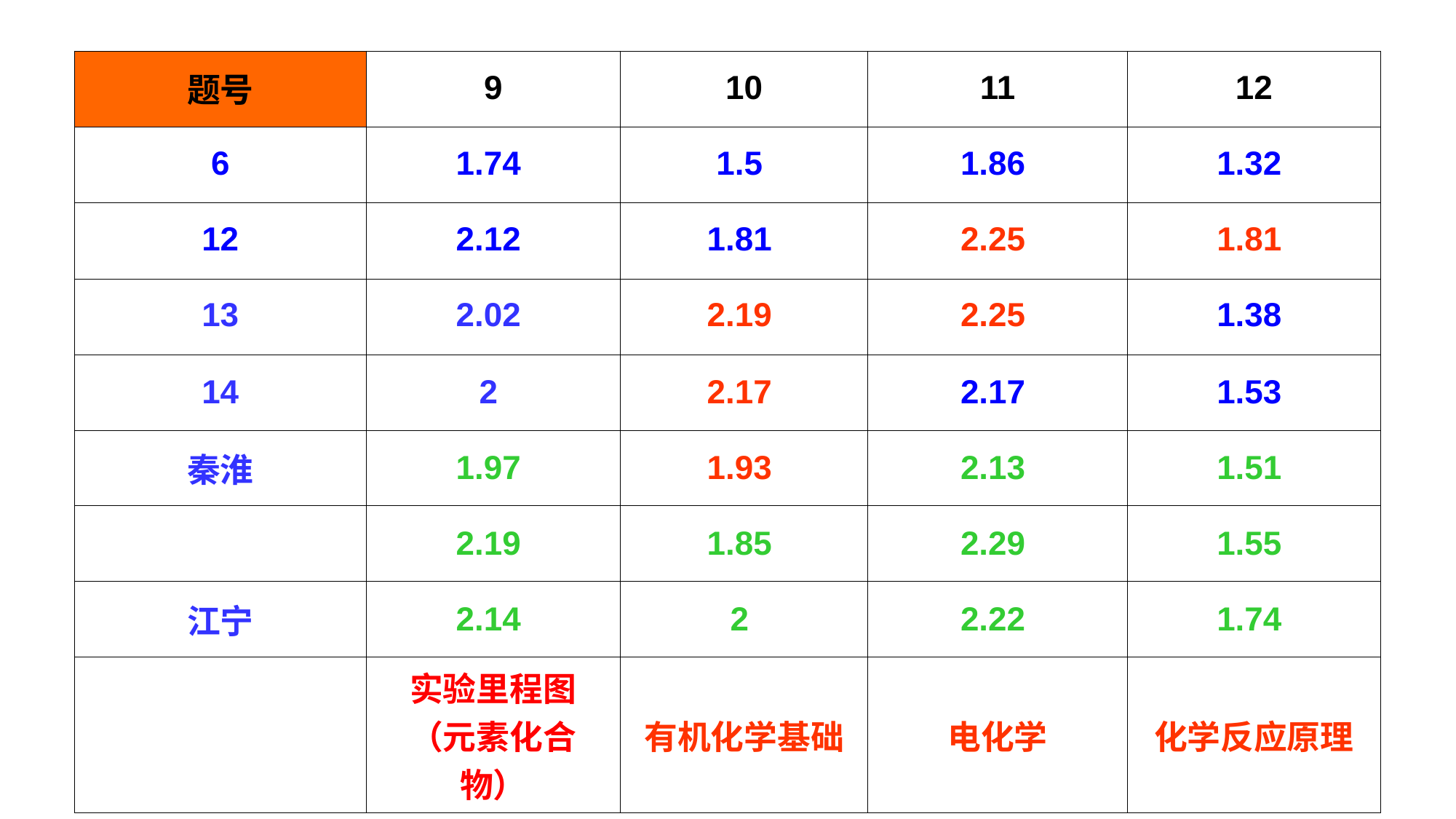

| 题号 | 9 | 10 | 11 | 12 |
| --- | --- | --- | --- | --- |
| 6 | 1.74 | 1.5 | 1.86 | 1.32 |
| 12 | 2.12 | 1.81 | 2.25 | 1.81 |
| 13 | 2.02 | 2.19 | 2.25 | 1.38 |
| 14 | 2 | 2.17 | 2.17 | 1.53 |
| 秦淮 | 1.97 | 1.93 | 2.13 | 1.51 |
|  | 2.19 | 1.85 | 2.29 | 1.55 |
| 江宁 | 2.14 | 2 | 2.22 | 1.74 |
|  | 实验里程图（元素化合物） | 有机化学基础 | 电化学 | 化学反应原理 |